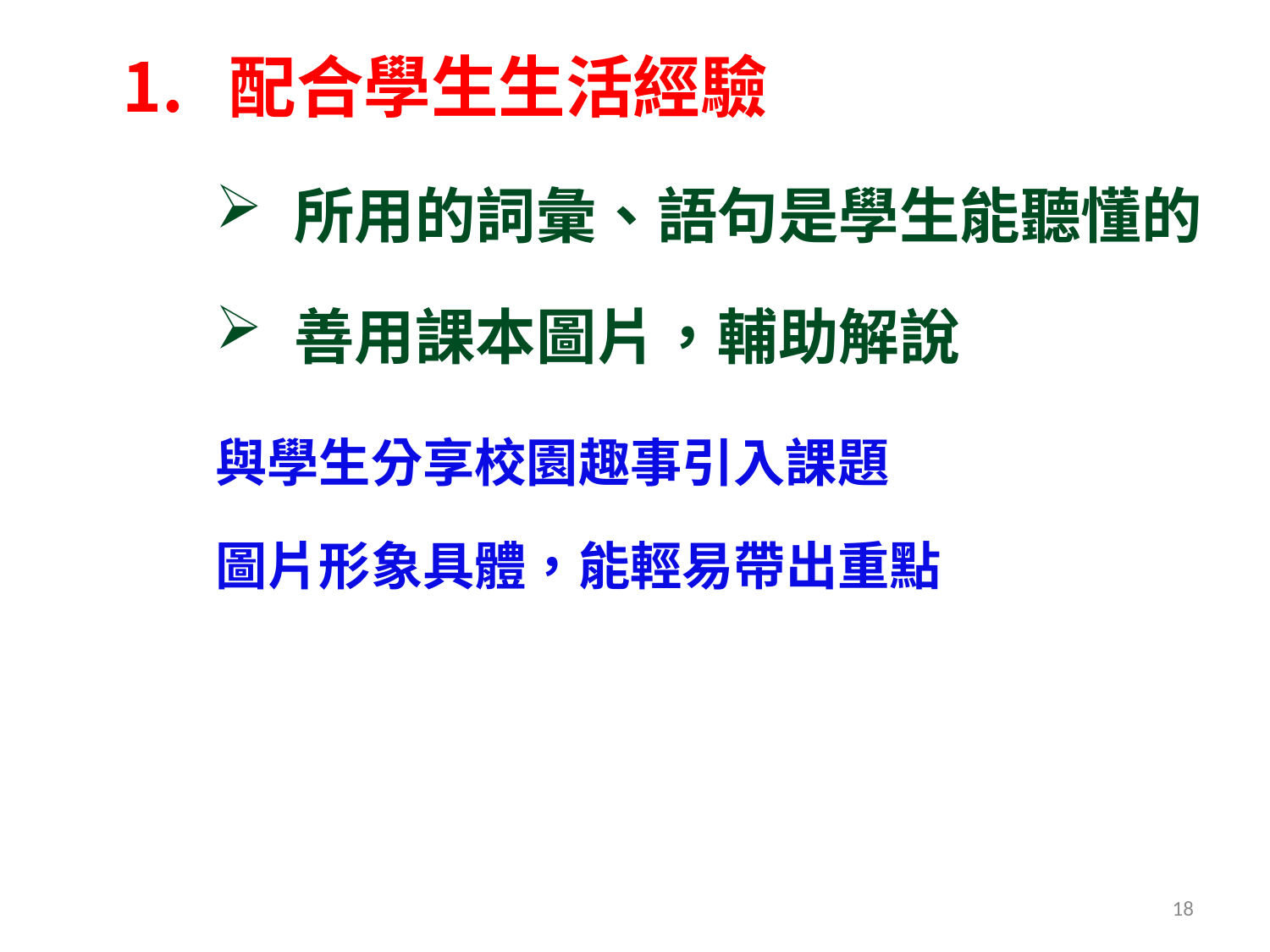

配合學生生活經驗
所用的詞彙、語句是學生能聽懂的
善用課本圖片，輔助解說
與學生分享校園趣事引入課題
圖片形象具體，能輕易帶出重點

18